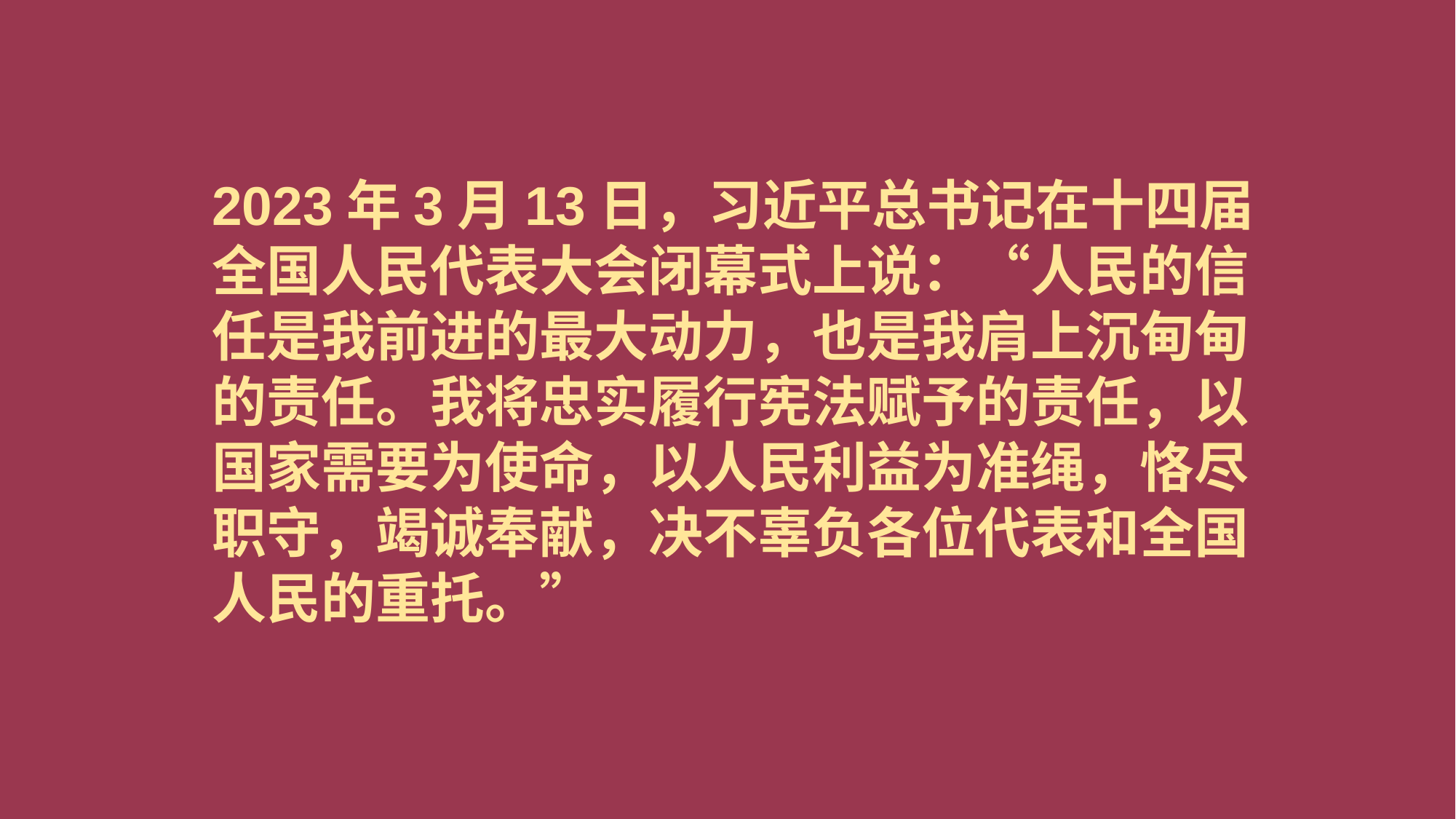

2023年3月13日，习近平总书记在十四届全国人民代表大会闭幕式上说：“人民的信任是我前进的最大动力，也是我肩上沉甸甸的责任。我将忠实履行宪法赋予的责任，以国家需要为使命，以人民利益为准绳，恪尽职守，竭诚奉献，决不辜负各位代表和全国人民的重托。”